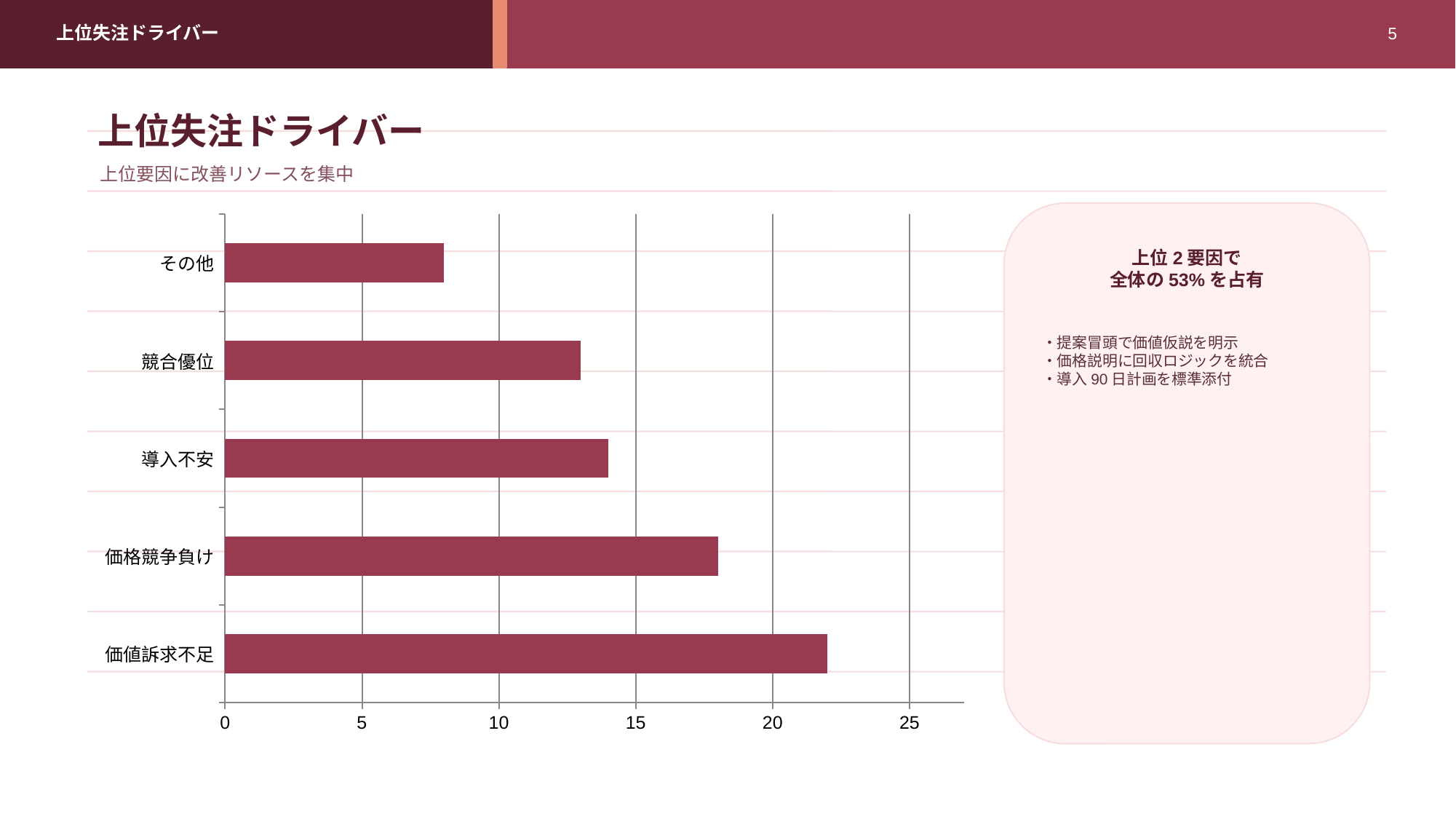

上位失注ドライバー
5
上位失注ドライバー

上位要因に改善リソースを集中

### Chart

| Category | 件数 |
|---|---|
| 価値訴求不足 | 22.0 |
| 価格競争負け | 18.0 |
| 導入不安 | 14.0 |
| 競合優位 | 13.0 |
| その他 | 8.0 |
上位2要因で
全体の53%を占有

・提案冒頭で価値仮説を明示
・価格説明に回収ロジックを統合
・導入90日計画を標準添付